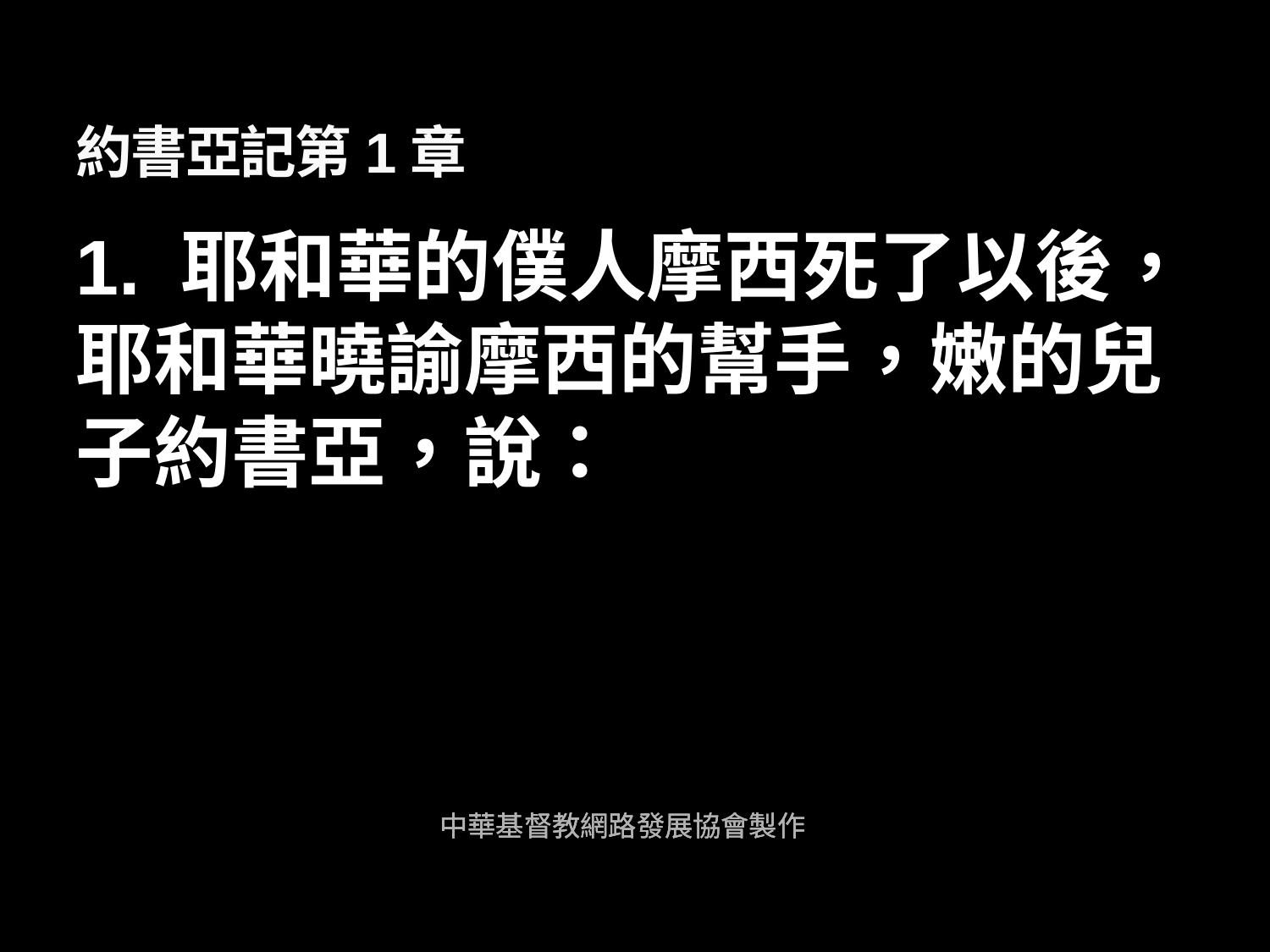

# 約書亞記第1章
1. 耶和華的僕人摩西死了以後，耶和華曉諭摩西的幫手，嫩的兒子約書亞，說：